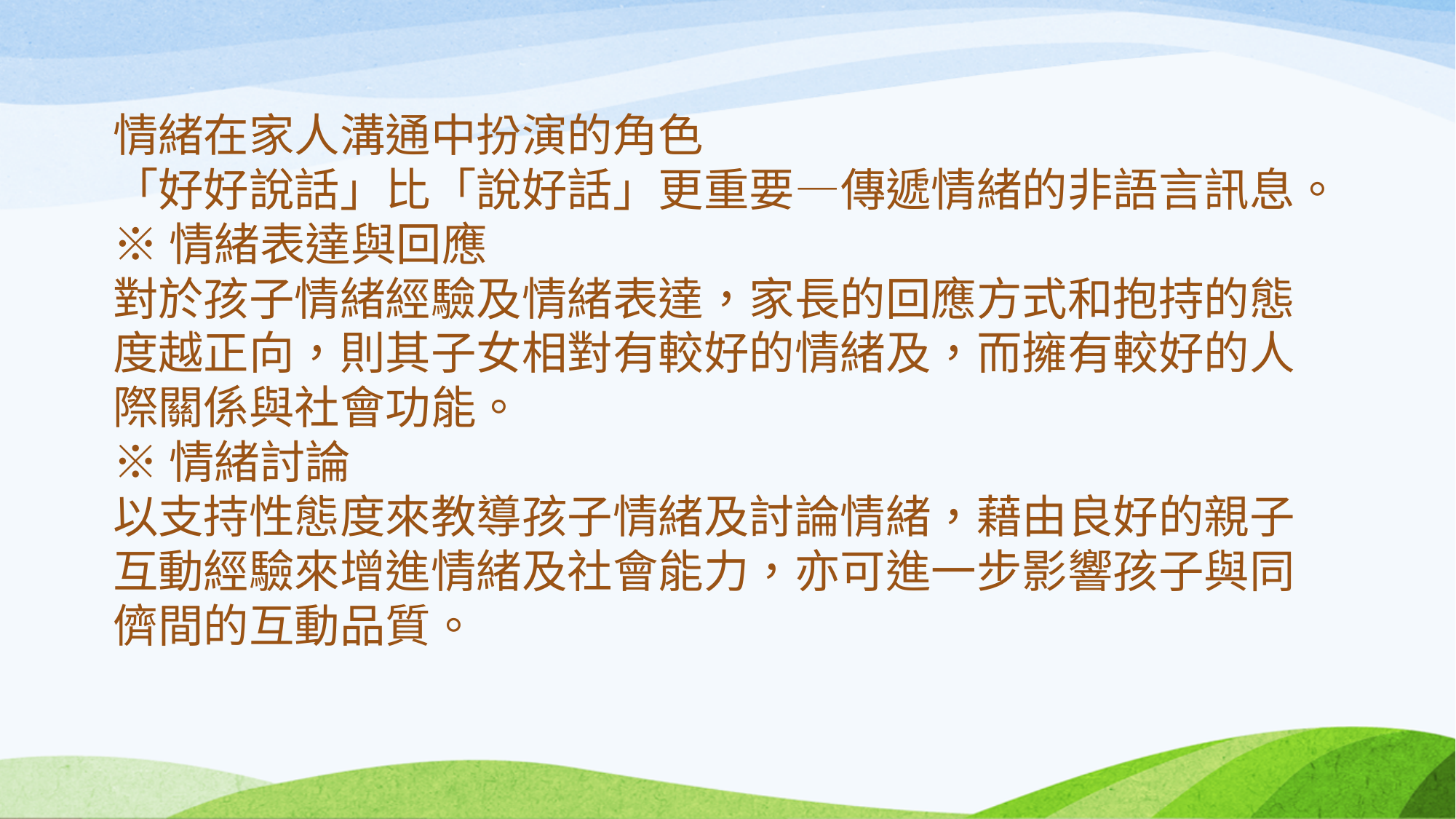

情緒在家人溝通中扮演的角色
「好好說話」比「說好話」更重要—傳遞情緒的非語言訊息。
※情緒表達與回應
對於孩子情緒經驗及情緒表達，家長的回應方式和抱持的態度越正向，則其子女相對有較好的情緒及，而擁有較好的人際關係與社會功能。
※情緒討論
以支持性態度來教導孩子情緒及討論情緒，藉由良好的親子互動經驗來增進情緒及社會能力，亦可進一步影響孩子與同儕間的互動品質。